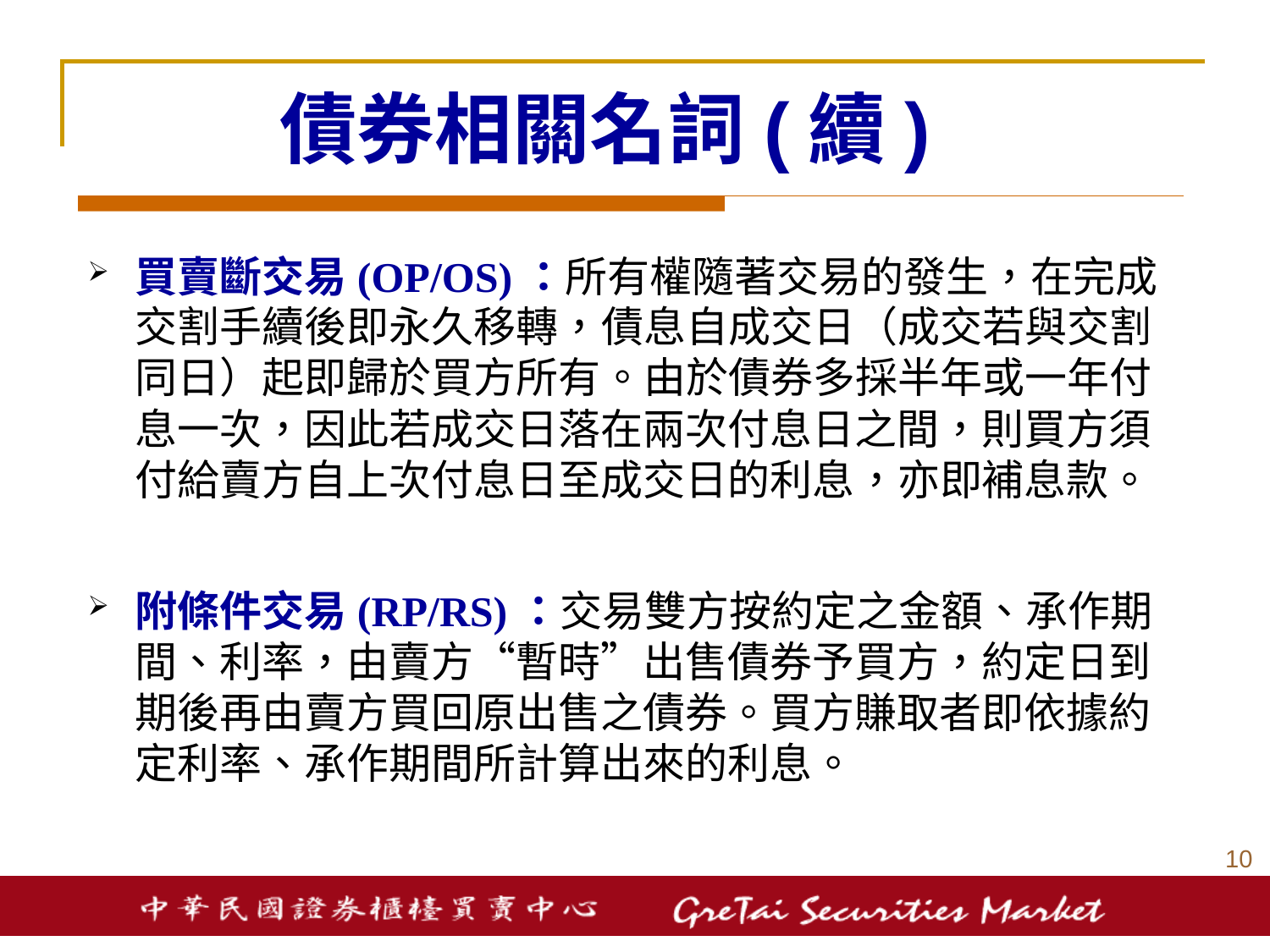

# 債券相關名詞(續)

買賣斷交易(OP/OS)：所有權隨著交易的發生，在完成交割手續後即永久移轉，債息自成交日（成交若與交割同日）起即歸於買方所有。由於債券多採半年或一年付息一次，因此若成交日落在兩次付息日之間，則買方須付給賣方自上次付息日至成交日的利息，亦即補息款。

附條件交易(RP/RS)：交易雙方按約定之金額、承作期間、利率，由賣方“暫時”出售債券予買方，約定日到期後再由賣方買回原出售之債券。買方賺取者即依據約定利率、承作期間所計算出來的利息。

10